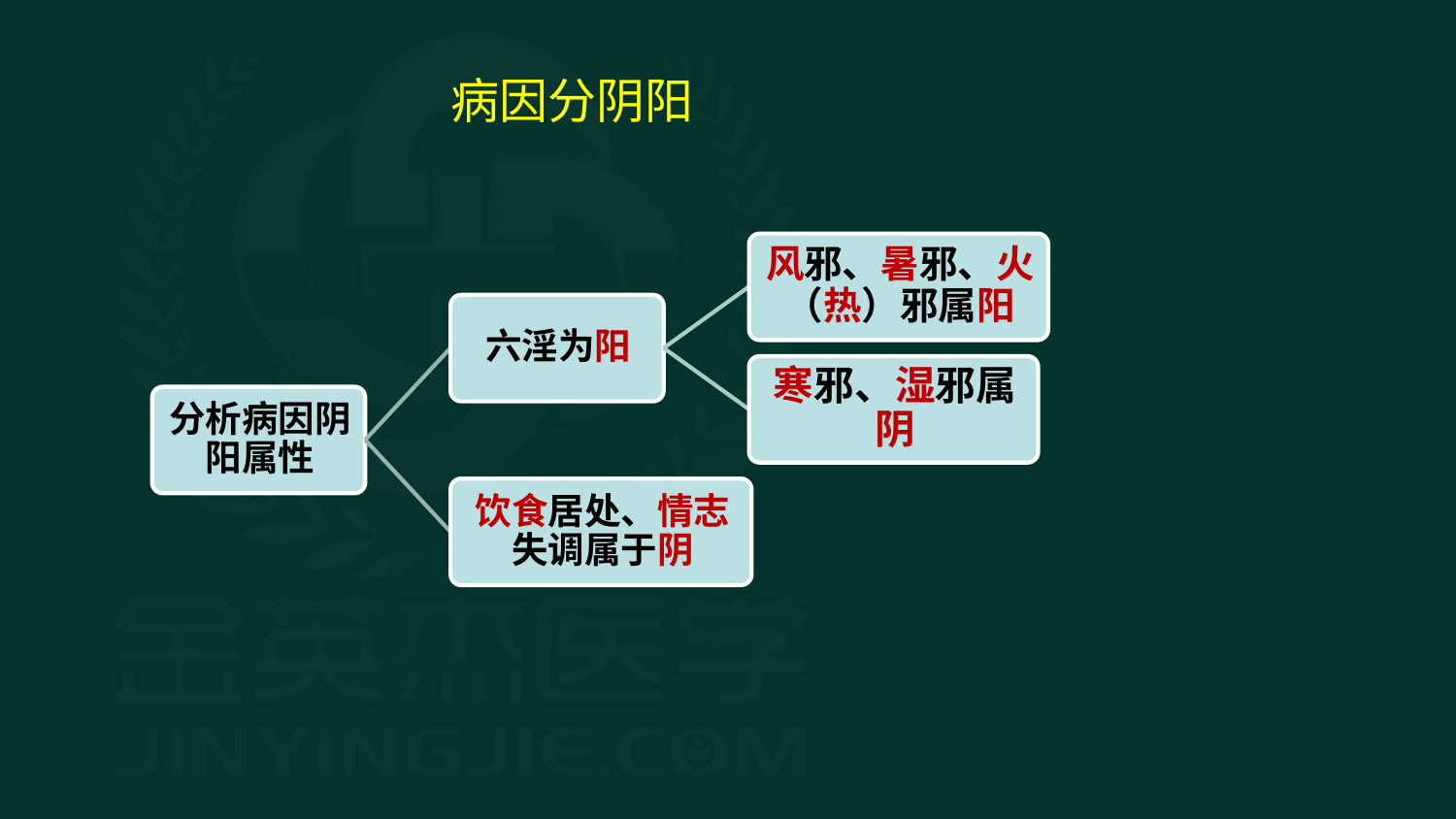

病因分阴阳

分析病因阴阳属性

六淫为阳

风邪、暑邪、火（热）邪属阳

寒邪、湿邪属阴

饮食居处、情志失调属于阴